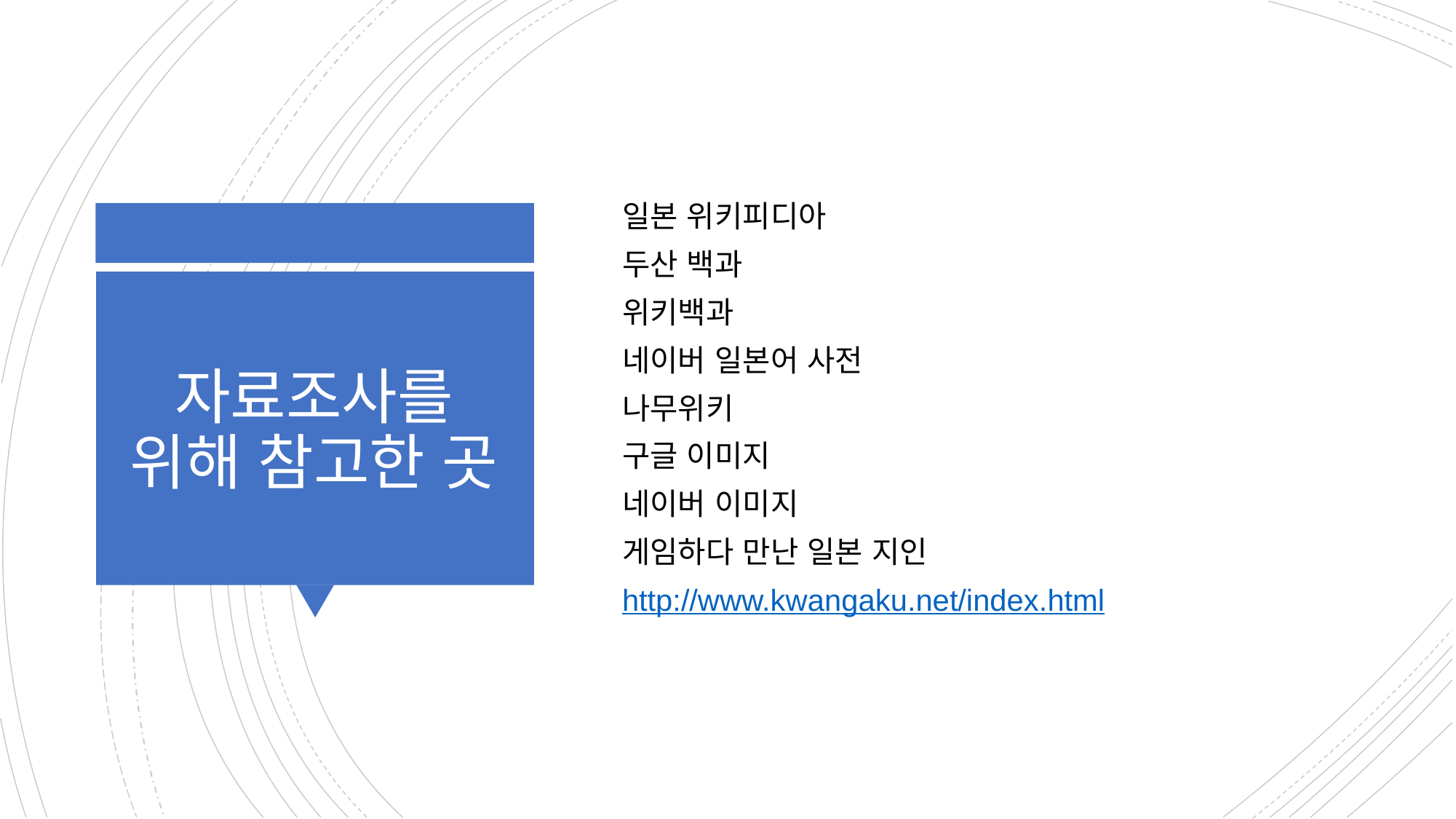

일본 위키피디아
두산 백과
위키백과
네이버 일본어 사전
나무위키
구글 이미지
네이버 이미지
게임하다 만난 일본 지인
http://www.kwangaku.net/index.html

# 자료조사를 위해 참고한 곳